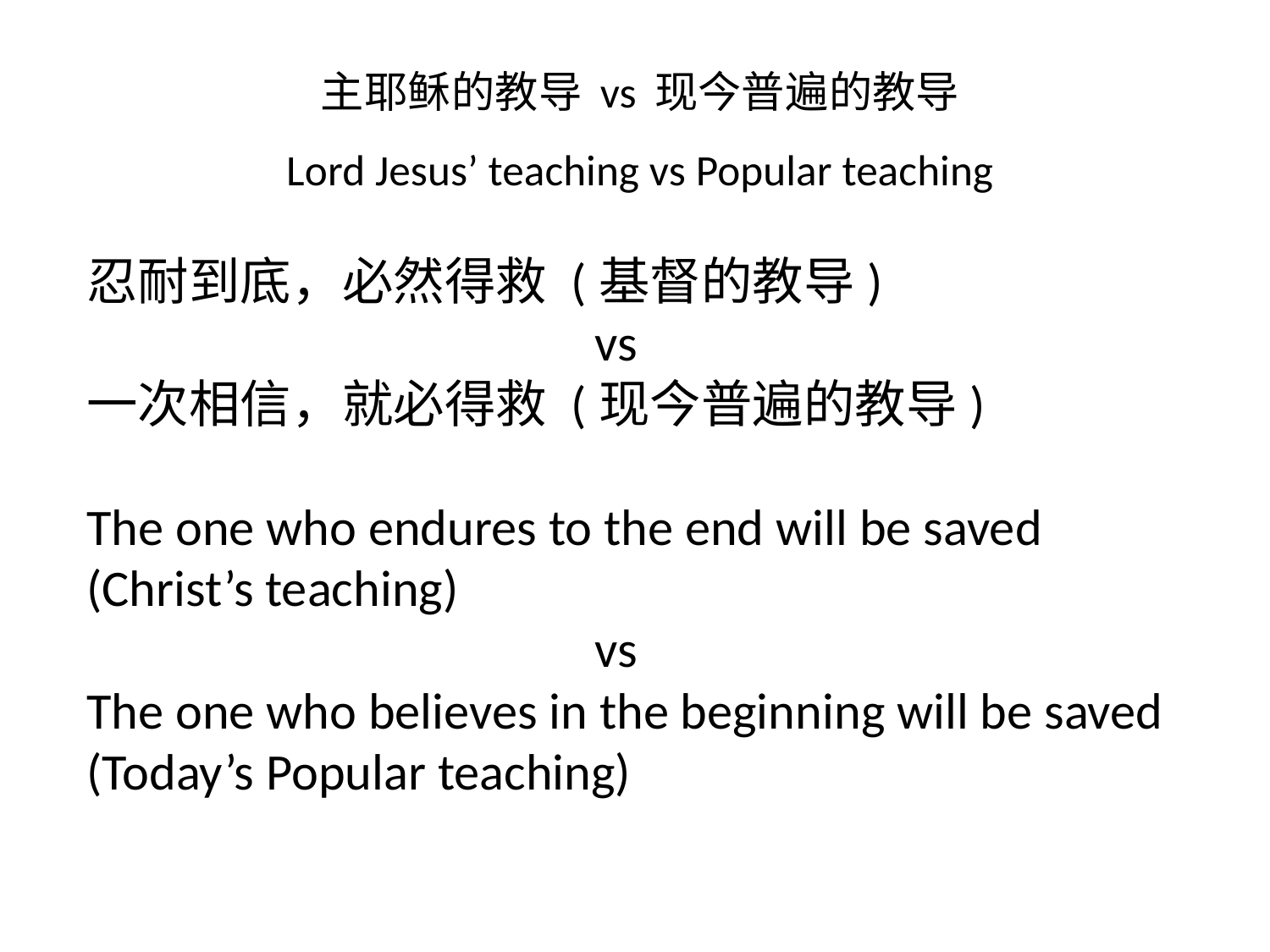

主耶稣的教导 vs 现今普遍的教导
Lord Jesus’ teaching vs Popular teaching
忍耐到底，必然得救 (基督的教导)
				vs
一次相信，就必得救 (现今普遍的教导)

The one who endures to the end will be saved
(Christ’s teaching)
				vs
The one who believes in the beginning will be saved
(Today’s Popular teaching)